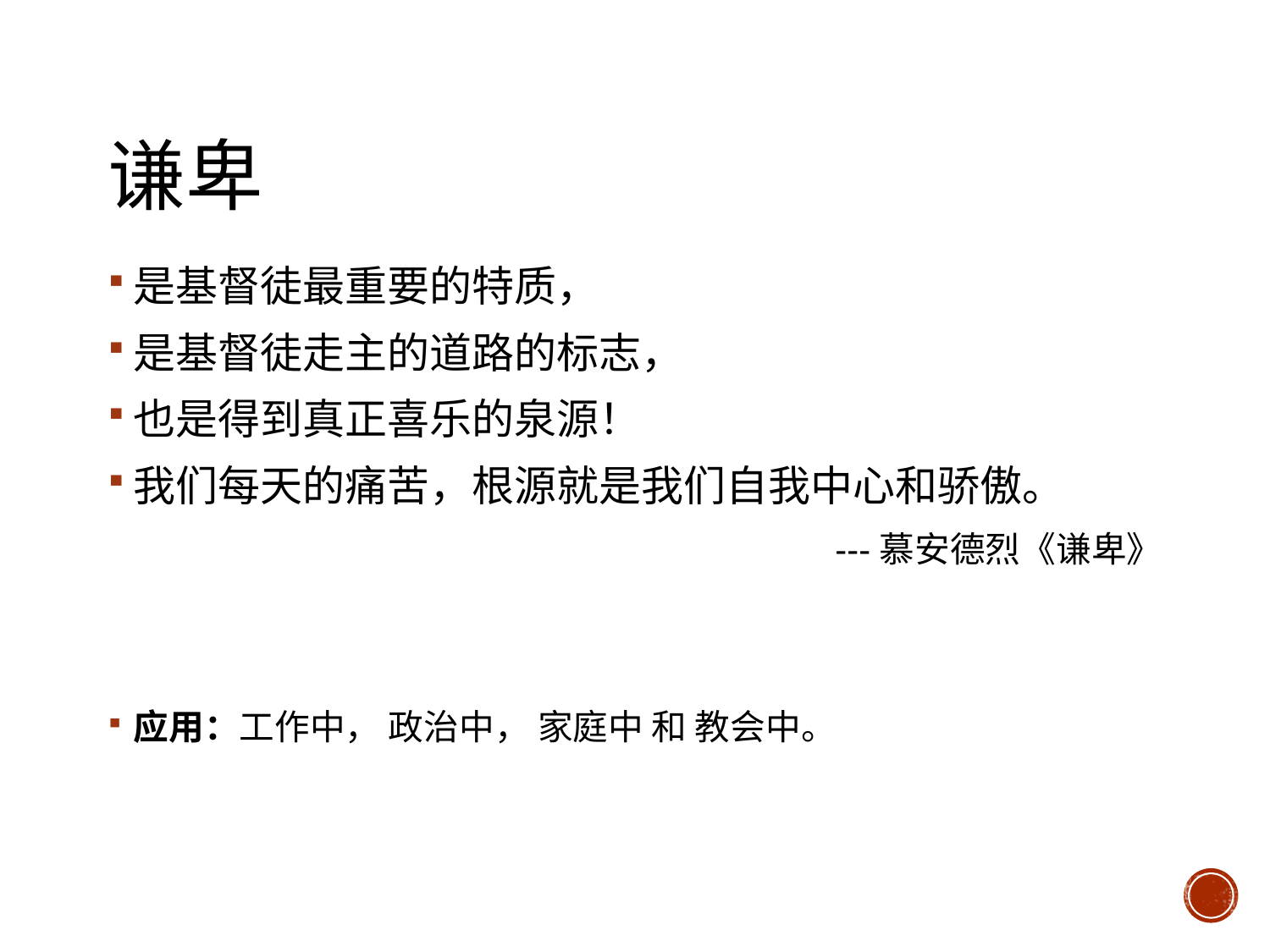

# 谦卑
是基督徒最重要的特质，
是基督徒走主的道路的标志，
也是得到真正喜乐的泉源！
我们每天的痛苦，根源就是我们自我中心和骄傲。
---慕安德烈《谦卑》

应用：工作中， 政治中， 家庭中 和 教会中。